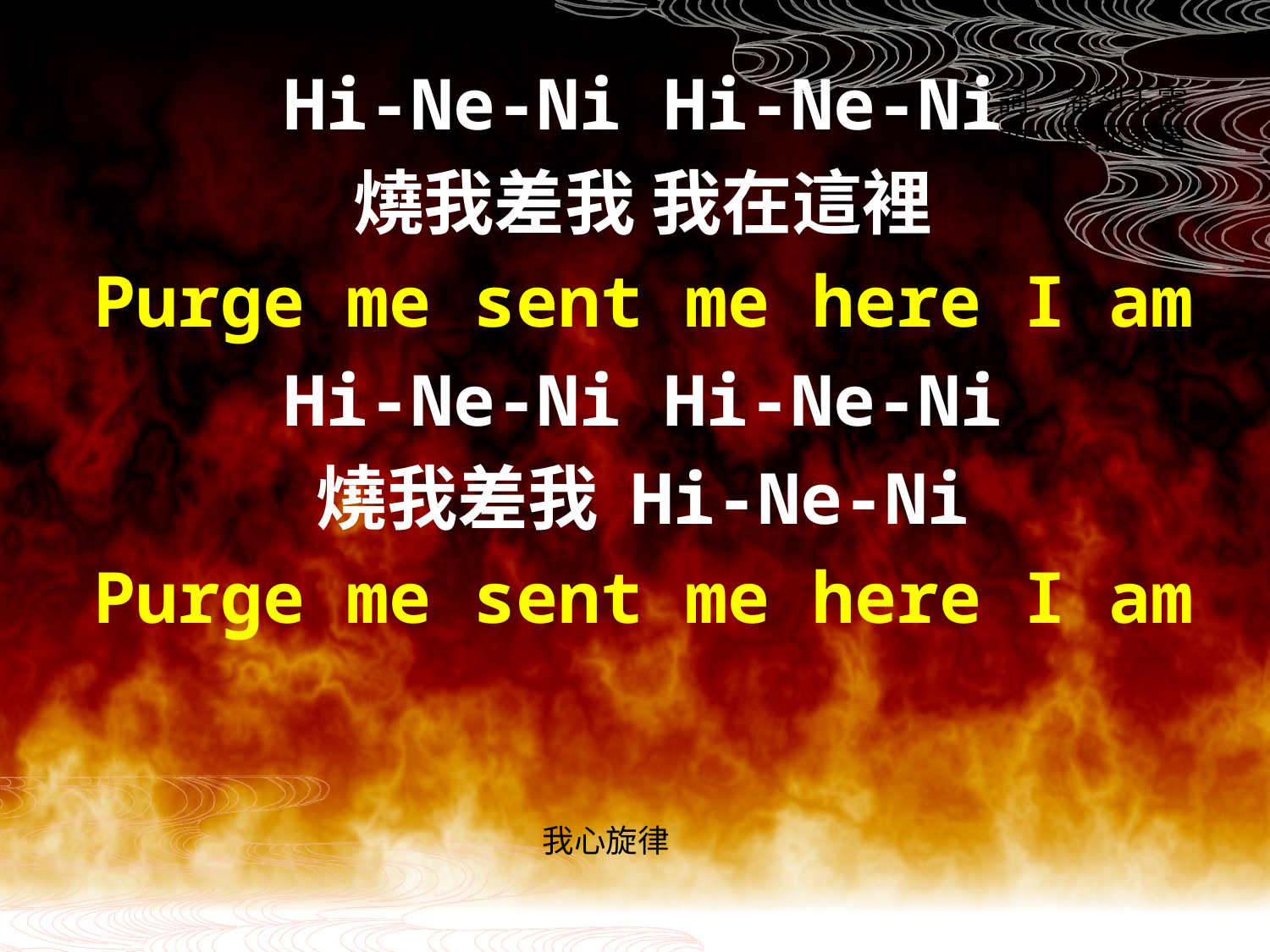

Hi-Ne-Ni Hi-Ne-Ni
燒我差我 我在這裡
Purge me sent me here I am
Hi-Ne-Ni Hi-Ne-Ni
燒我差我 Hi-Ne-Ni
Purge me sent me here I am

詞：潘劉玉霞
曲：葉邵家菁

我心旋律